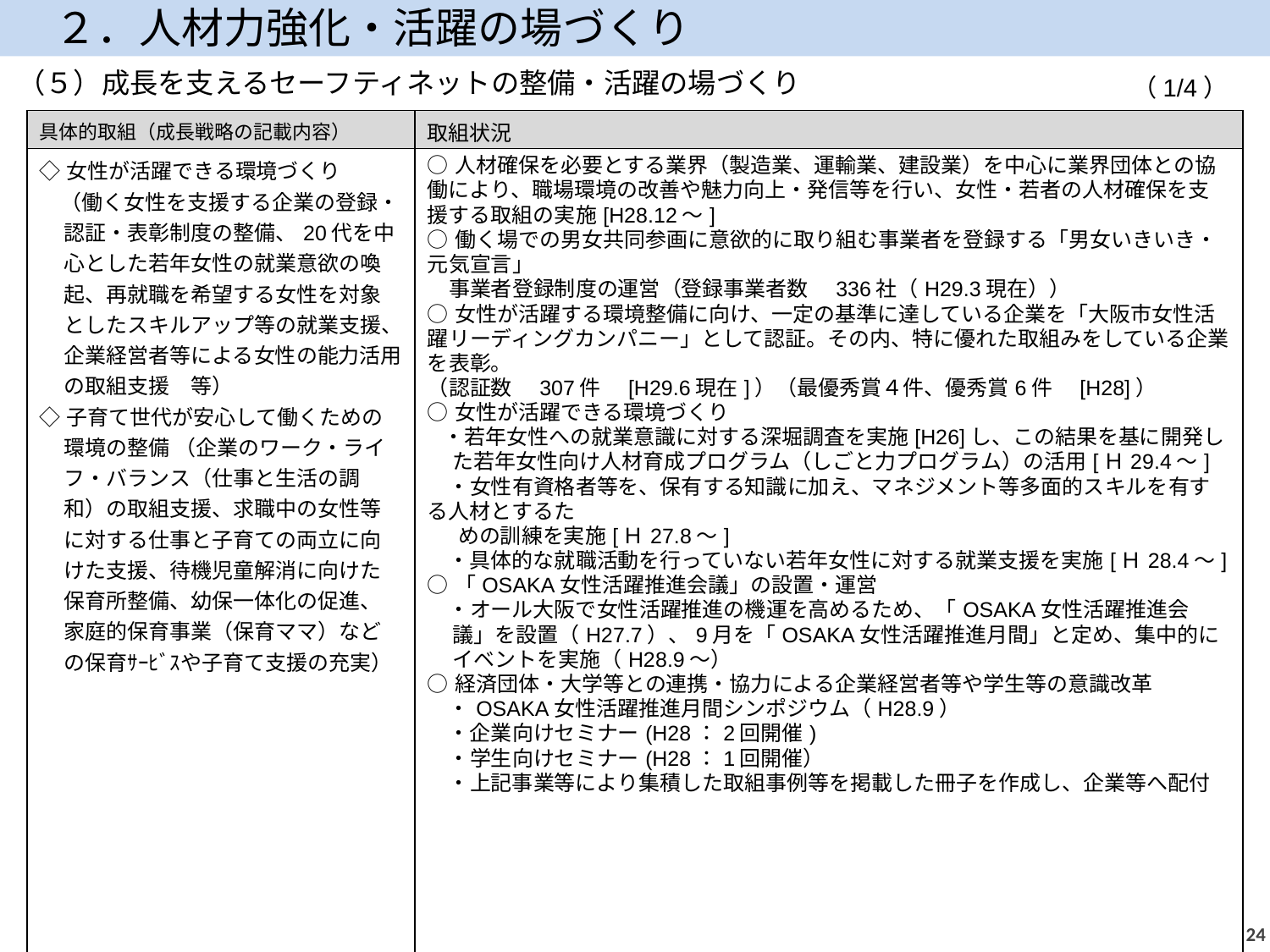

２．人材力強化・活躍の場づくり
（５）成長を支えるセーフティネットの整備・活躍の場づくり
（1/4）
| 具体的取組（成長戦略の記載内容） | 取組状況 |
| --- | --- |
| ◇女性が活躍できる環境づくり 　（働く女性を支援する企業の登録・認証・表彰制度の整備、20代を中心とした若年女性の就業意欲の喚起、再就職を希望する女性を対象としたスキルアップ等の就業支援、企業経営者等による女性の能力活用の取組支援　等） ◇子育て世代が安心して働くための環境の整備 （企業のワーク・ライフ・バランス（仕事と生活の調和）の取組支援、求職中の女性等に対する仕事と子育ての両立に向けた支援、待機児童解消に向けた保育所整備、幼保一体化の促進、家庭的保育事業（保育ママ）などの保育ｻｰﾋﾞｽや子育て支援の充実） | ○人材確保を必要とする業界（製造業、運輸業、建設業）を中心に業界団体との協働により、職場環境の改善や魅力向上・発信等を行い、女性・若者の人材確保を支援する取組の実施[H28.12～] ○働く場での男女共同参画に意欲的に取り組む事業者を登録する「男女いきいき・元気宣言」 　事業者登録制度の運営（登録事業者数　336社（H29.3現在）） ○女性が活躍する環境整備に向け、一定の基準に達している企業を「大阪市女性活躍リーディングカンパニー」として認証。その内、特に優れた取組みをしている企業を表彰。 （認証数　307件　[H29.6現在]）（最優秀賞４件、優秀賞6件　[H28]） ○女性が活躍できる環境づくり ・若年女性への就業意識に対する深堀調査を実施[H26]し、この結果を基に開発した若年女性向け人材育成プログラム（しごと力プログラム）の活用[Ｈ29.4～] 　・女性有資格者等を、保有する知識に加え、マネジメント等多面的スキルを有する人材とするた 　 めの訓練を実施[Ｈ27.8～] 　・具体的な就職活動を行っていない若年女性に対する就業支援を実施[Ｈ28.4～] ○「OSAKA女性活躍推進会議」の設置・運営 　・オール大阪で女性活躍推進の機運を高めるため、「OSAKA女性活躍推進会議」を設置（H27.7）、9月を「OSAKA女性活躍推進月間」と定め、集中的にイベントを実施（H28.9～） ○経済団体・大学等との連携・協力による企業経営者等や学生等の意識改革 　・OSAKA女性活躍推進月間シンポジウム（H28.9） 　・企業向けセミナー(H28：2回開催) 　・学生向けセミナー(H28：1回開催） 　・上記事業等により集積した取組事例等を掲載した冊子を作成し、企業等へ配付 （次ページに続く） |
24